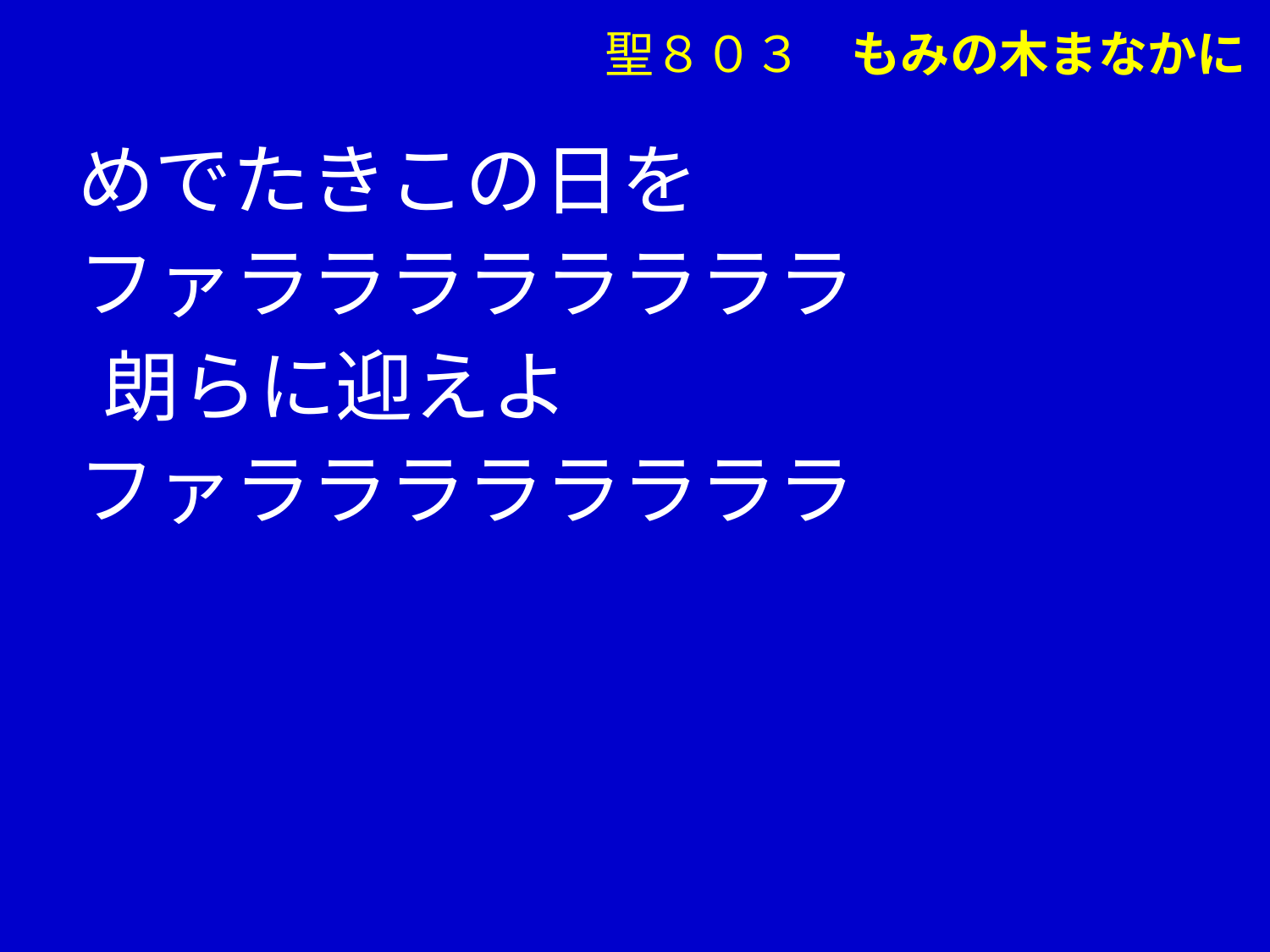

聖８０３　もみの木まなかに
　 めでたきこの日を
  ファララララララララ
　朗らに迎えよ
  ファララララララララ